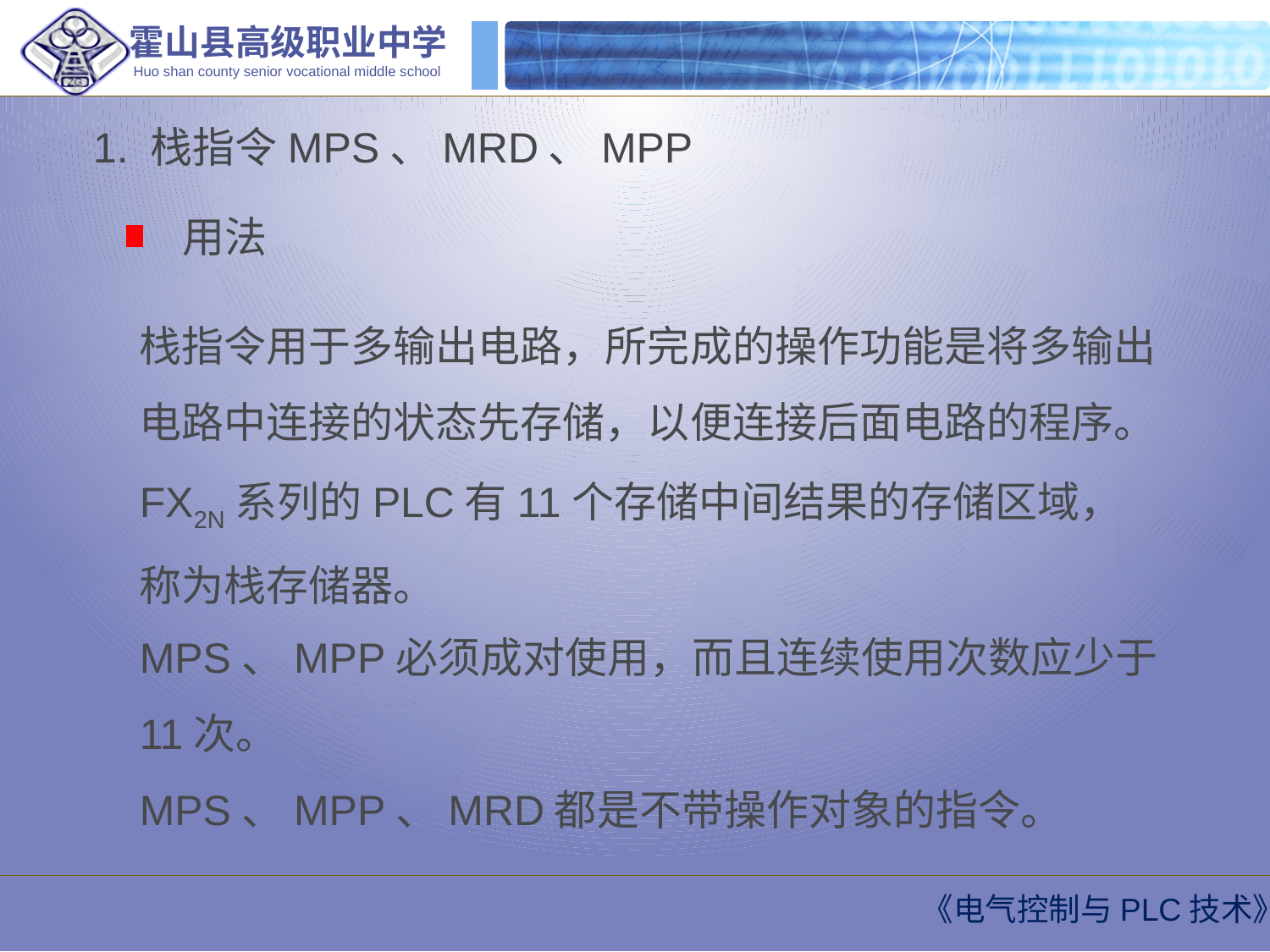

1. 栈指令MPS、MRD、MPP
用法

栈指令用于多输出电路，所完成的操作功能是将多输出电路中连接的状态先存储，以便连接后面电路的程序。FX2N系列的PLC有11个存储中间结果的存储区域，称为栈存储器。
MPS、MPP必须成对使用，而且连续使用次数应少于11次。
MPS、MPP、MRD都是不带操作对象的指令。